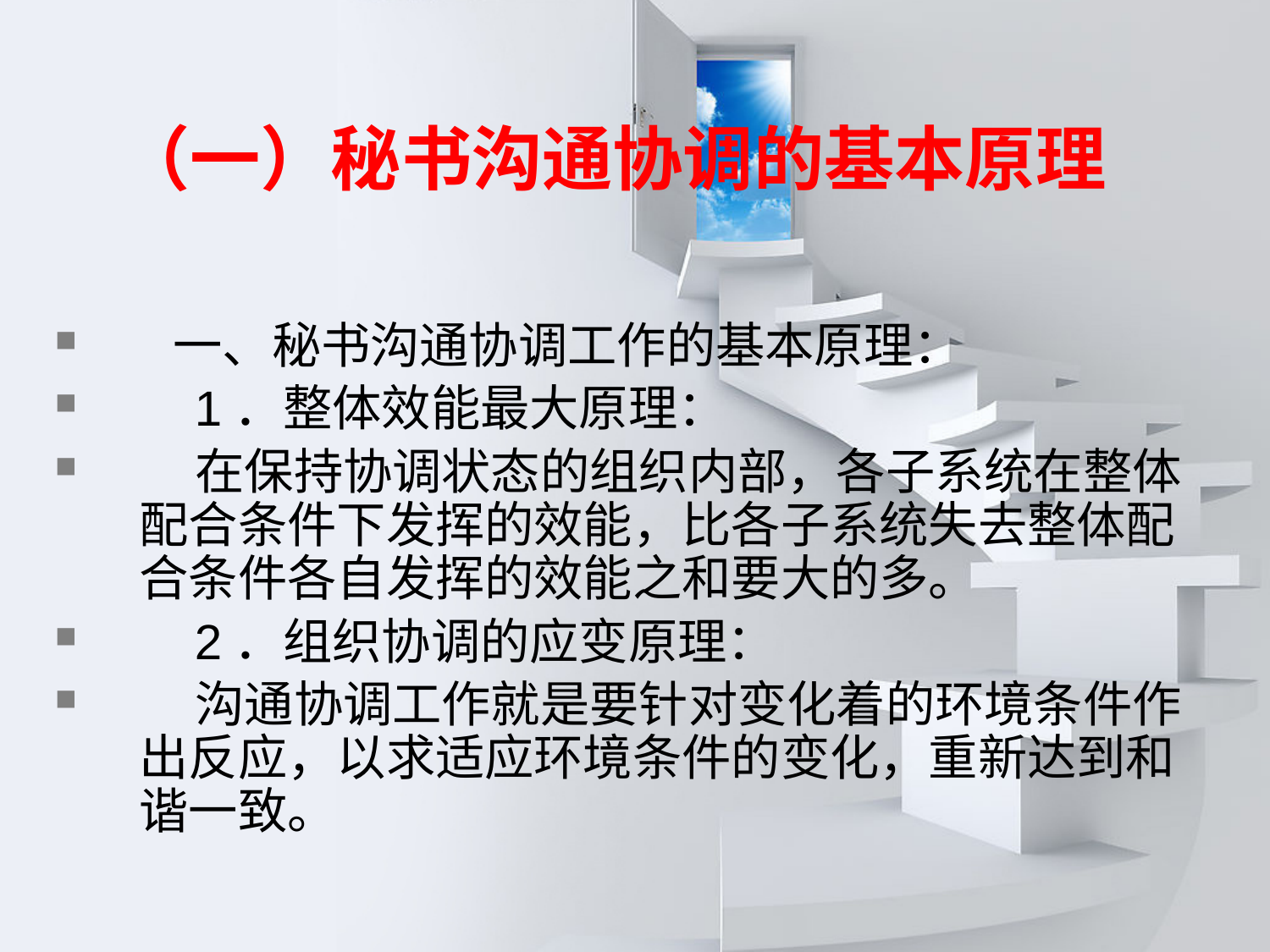

# （一）秘书沟通协调的基本原理

  一、秘书沟通协调工作的基本原理：
    1．整体效能最大原理：
    在保持协调状态的组织内部，各子系统在整体配合条件下发挥的效能，比各子系统失去整体配合条件各自发挥的效能之和要大的多。
    2．组织协调的应变原理：
    沟通协调工作就是要针对变化着的环境条件作出反应，以求适应环境条件的变化，重新达到和谐一致。